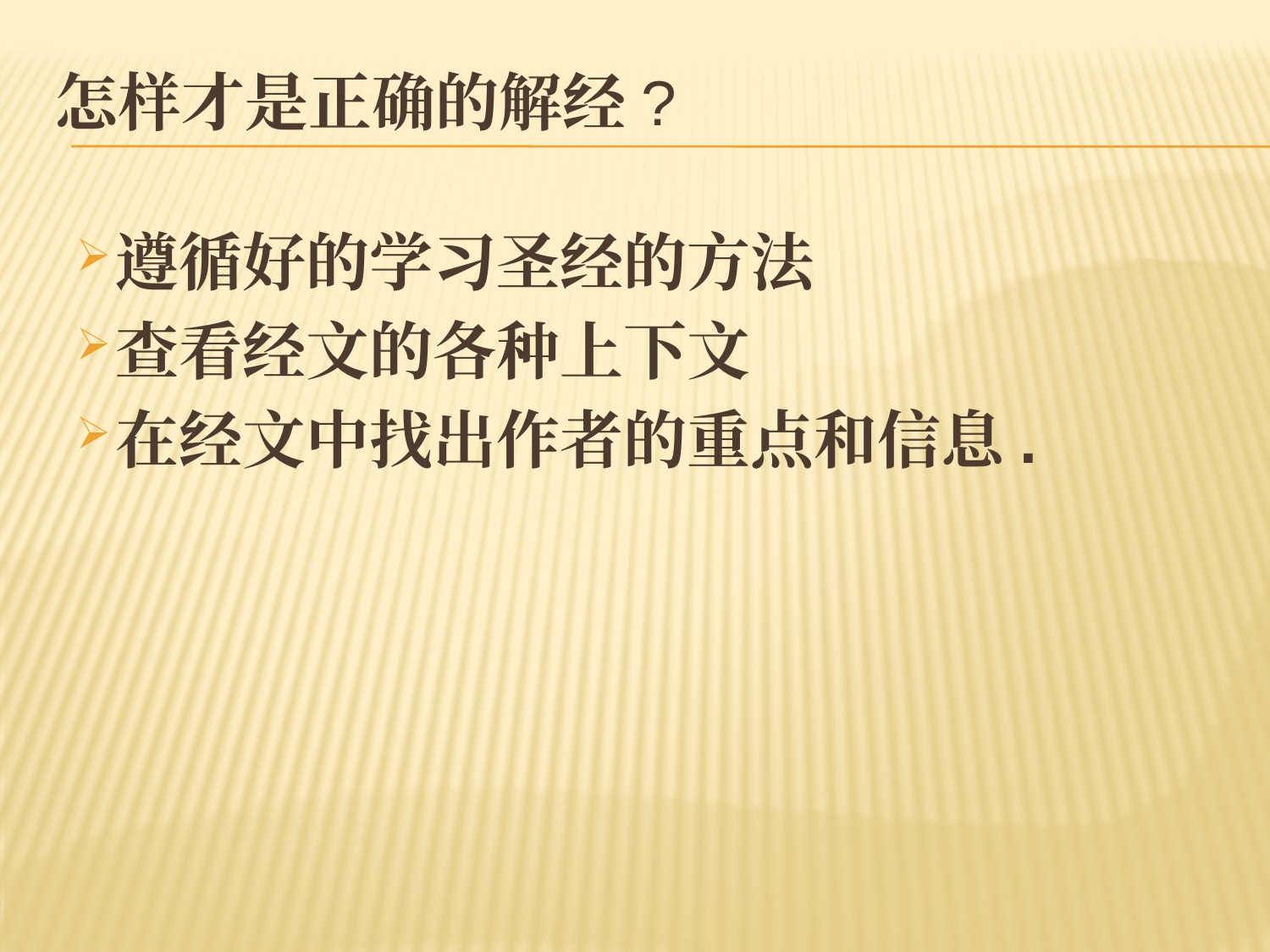

# 怎样才是正确的解经?
遵循好的学习圣经的方法
查看经文的各种上下文
在经文中找出作者的重点和信息.